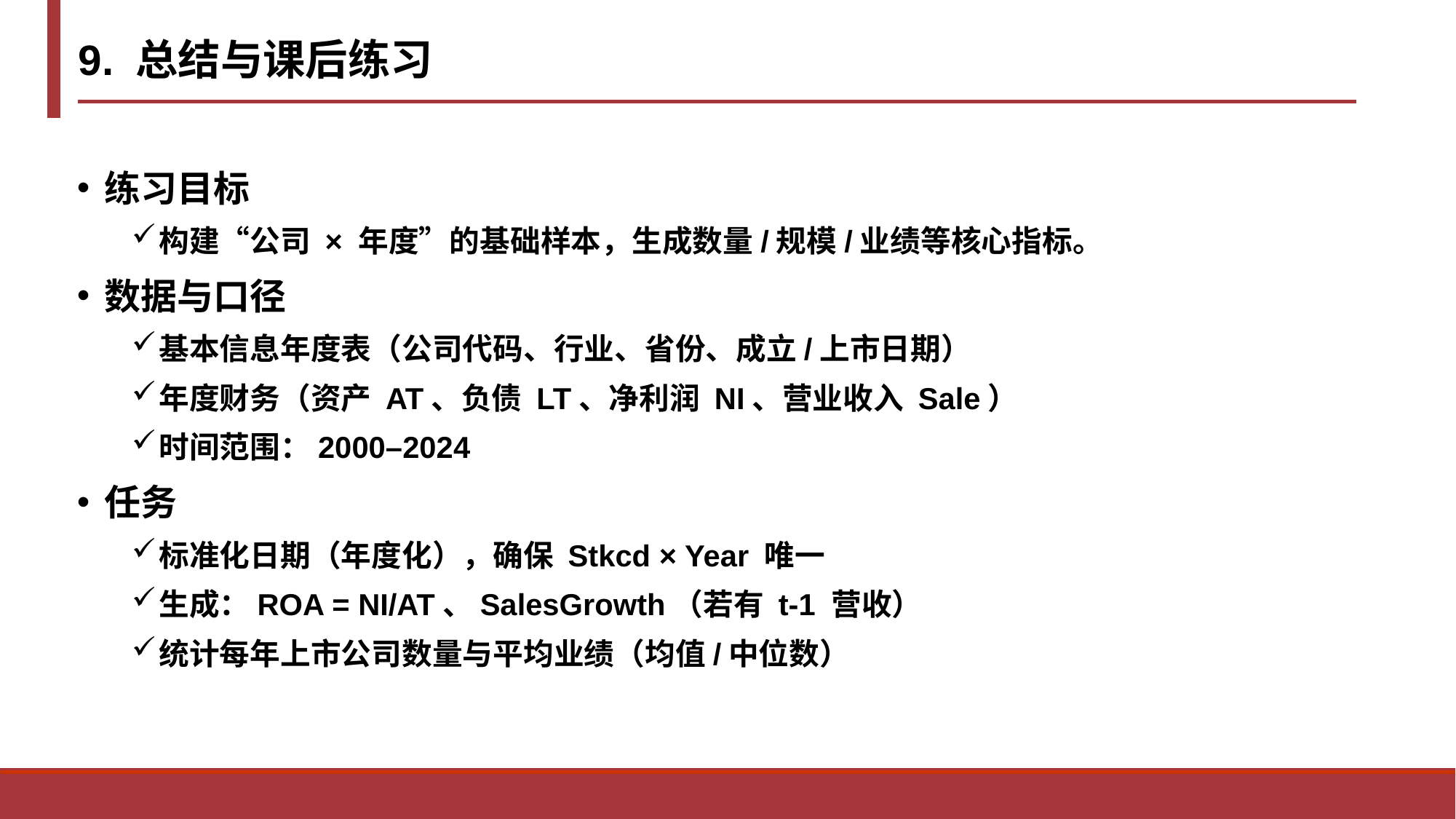

# 9. 总结与课后练习
练习目标
构建“公司 × 年度”的基础样本，生成数量/规模/业绩等核心指标。
数据与口径
基本信息年度表（公司代码、行业、省份、成立/上市日期）
年度财务（资产 AT、负债 LT、净利润 NI、营业收入 Sale）
时间范围：2000–2024
任务
标准化日期（年度化），确保 Stkcd × Year 唯一
生成：ROA = NI/AT、SalesGrowth（若有 t-1 营收）
统计每年上市公司数量与平均业绩（均值/中位数）